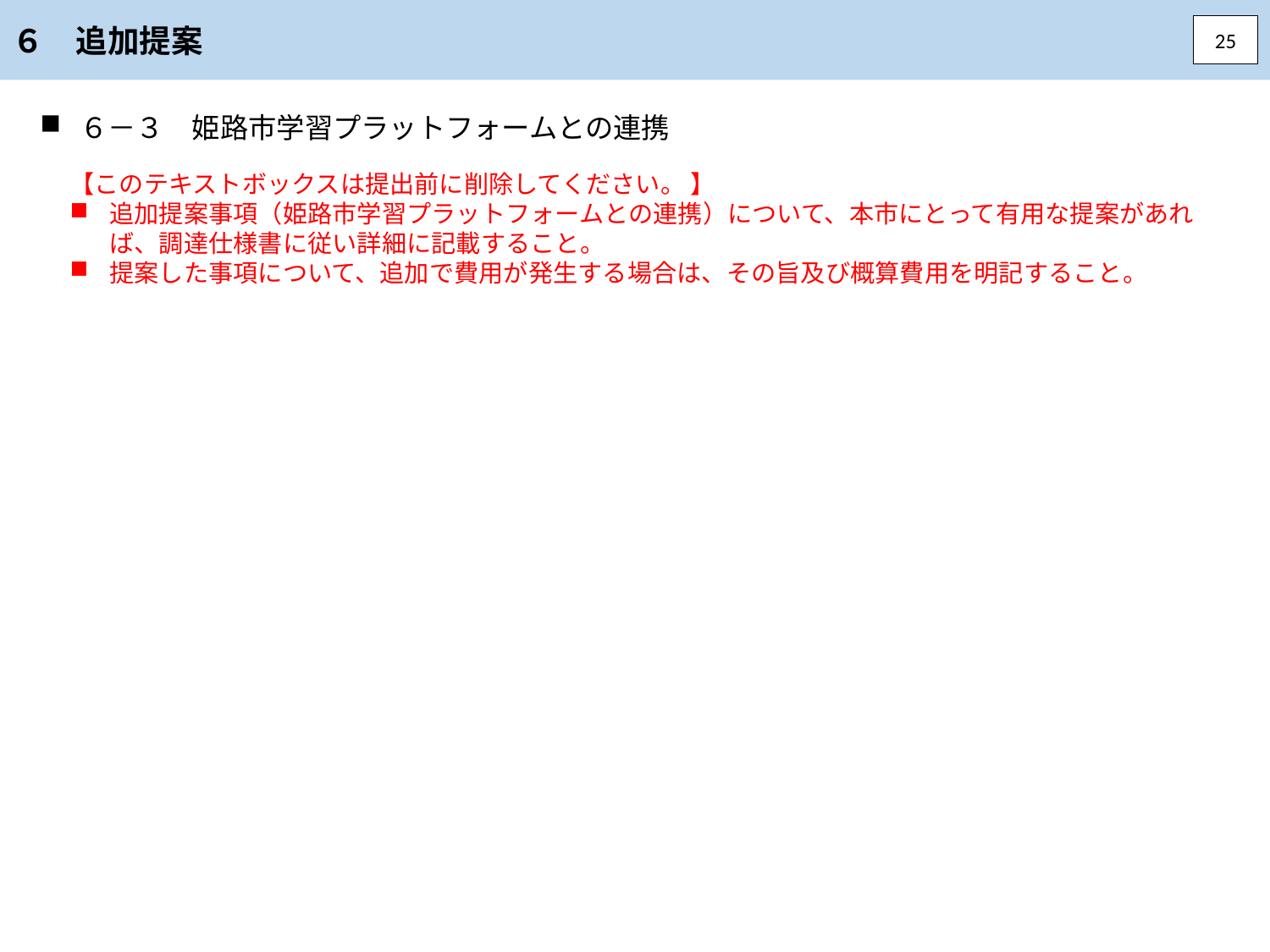

６　追加提案
25
６－３　姫路市学習プラットフォームとの連携
【このテキストボックスは提出前に削除してください。 】
追加提案事項（姫路市学習プラットフォームとの連携）について、本市にとって有用な提案があれば、調達仕様書に従い詳細に記載すること。
提案した事項について、追加で費用が発生する場合は、その旨及び概算費用を明記すること。